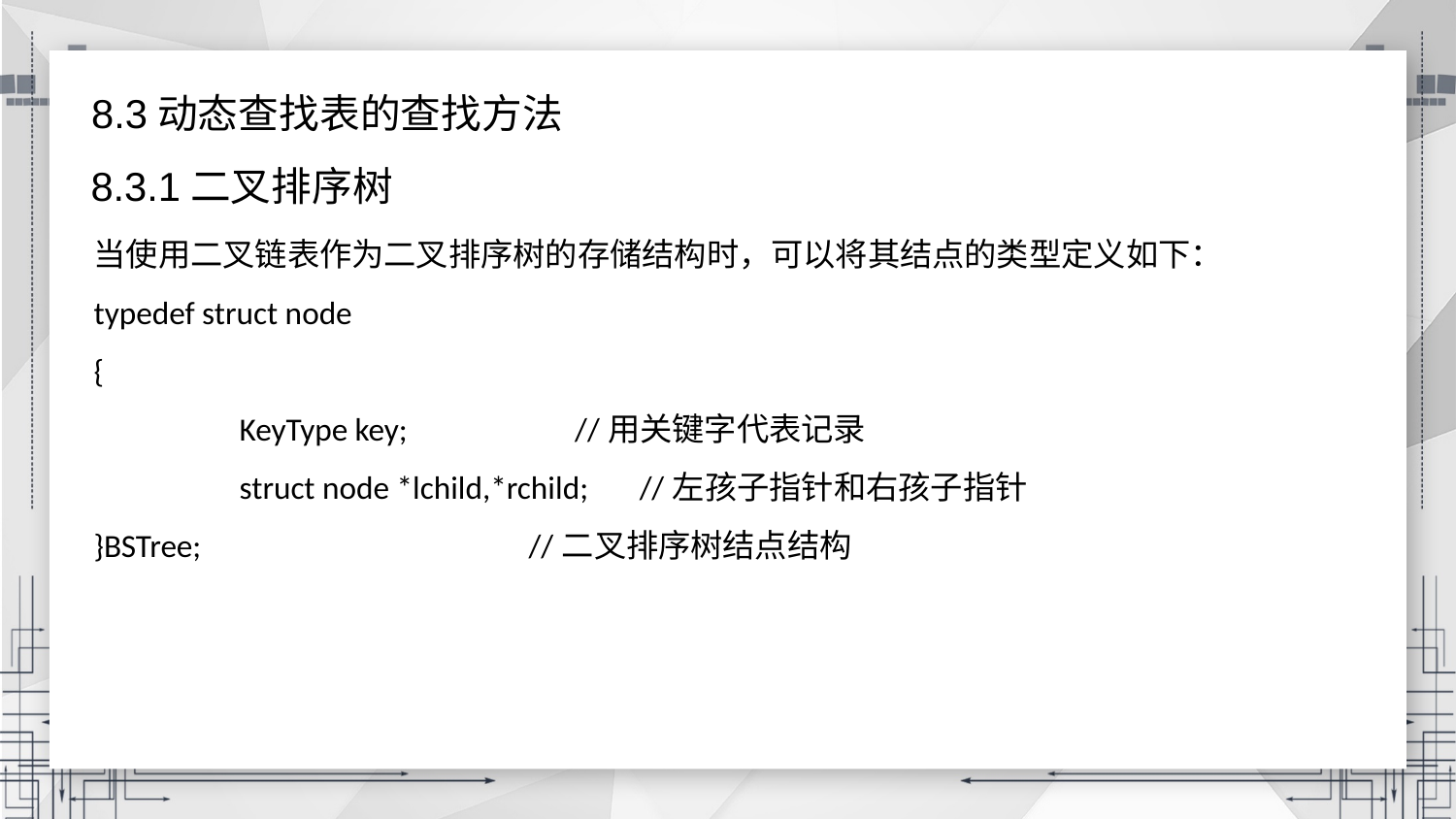

8.3动态查找表的查找方法
8.3.1二叉排序树
当使用二叉链表作为二叉排序树的存储结构时，可以将其结点的类型定义如下：
typedef struct node
{
	KeyType key;                       //用关键字代表记录
	struct node *lchild,*rchild;       //左孩子指针和右孩子指针
}BSTree;                                             //二叉排序树结点结构